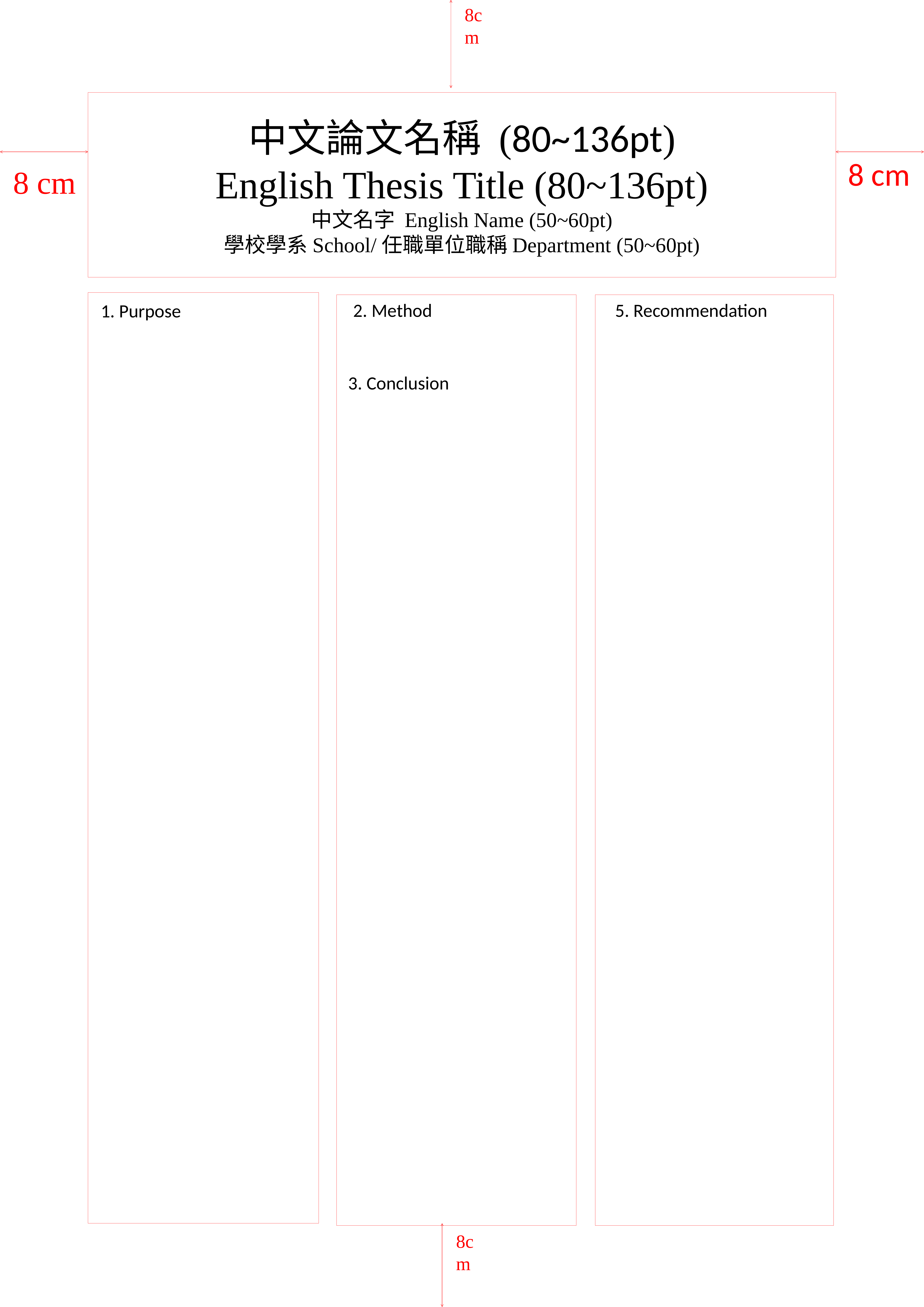

8cm
# 中文論文名稱 (80~136pt) English Thesis Title (80~136pt) 中文名字 English Name (50~60pt) 學校學系School/任職單位職稱Department (50~60pt)
8 cm
8 cm
1. Purpose

2. Method
5. Recommendation
3. Conclusion
8cm